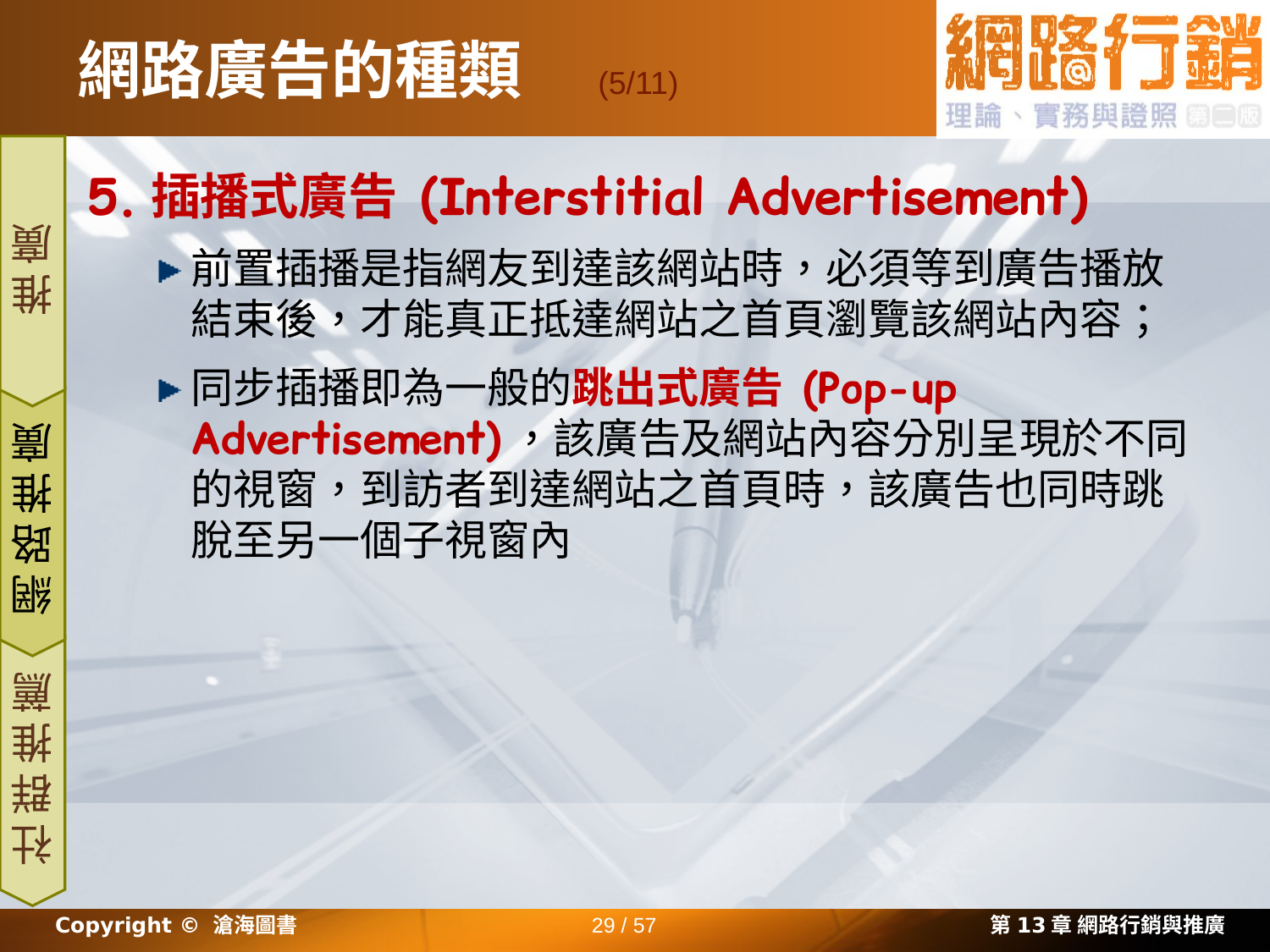

# 網路廣告的種類
(5/11)
5.插播式廣告 (Interstitial Advertisement)
前置插播是指網友到達該網站時，必須等到廣告播放結束後，才能真正抵達網站之首頁瀏覽該網站內容；
同步插播即為一般的跳出式廣告 (Pop-up Advertisement)，該廣告及網站內容分別呈現於不同的視窗，到訪者到達網站之首頁時，該廣告也同時跳脫至另一個子視窗內
推廣
網路推廣
社群推薦
Copyright © 滄海圖書
29 / 57
第13章 網路行銷與推廣